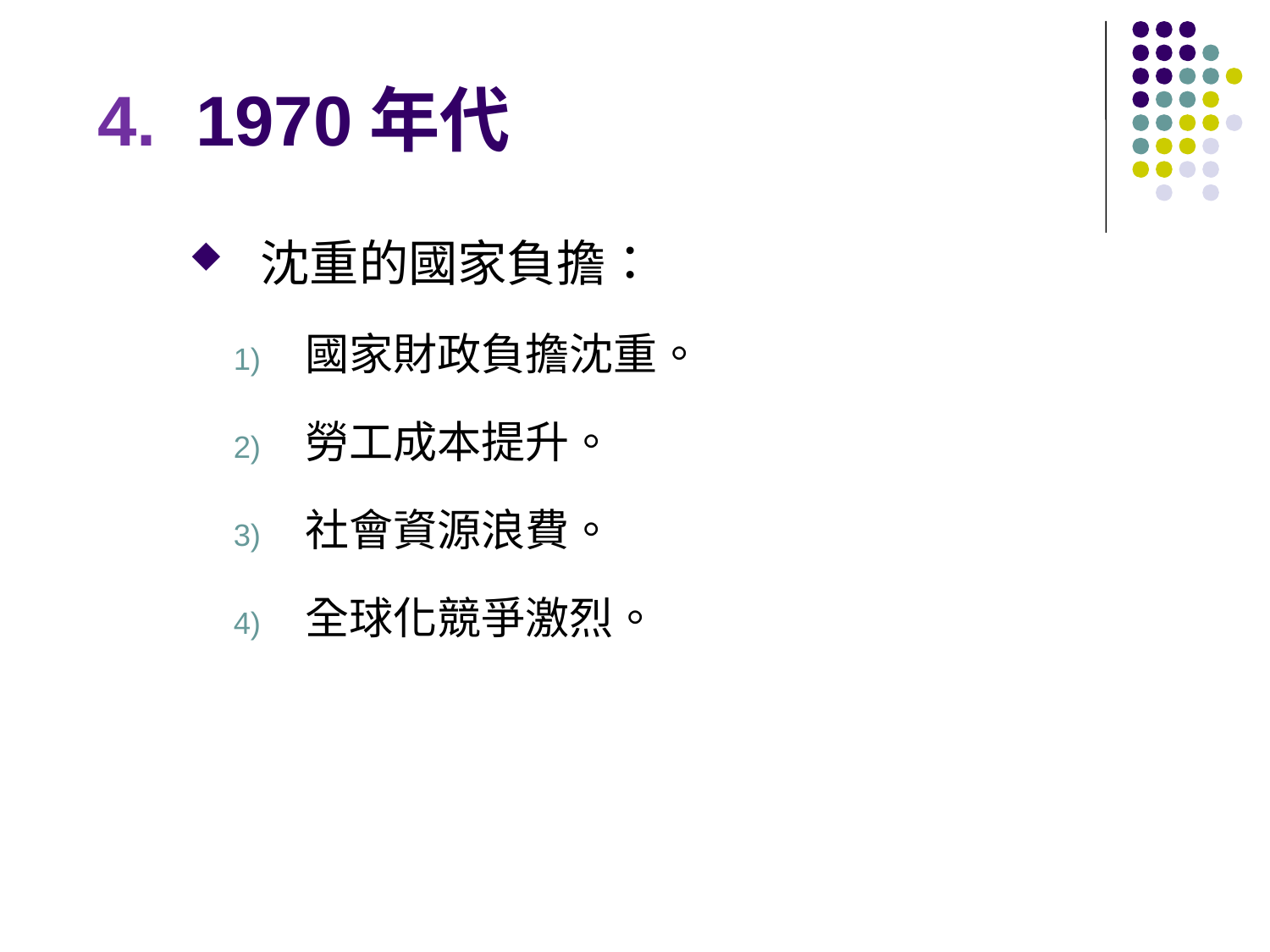

4.  1970年代
沈重的國家負擔：
國家財政負擔沈重。
勞工成本提升。
社會資源浪費。
全球化競爭激烈。